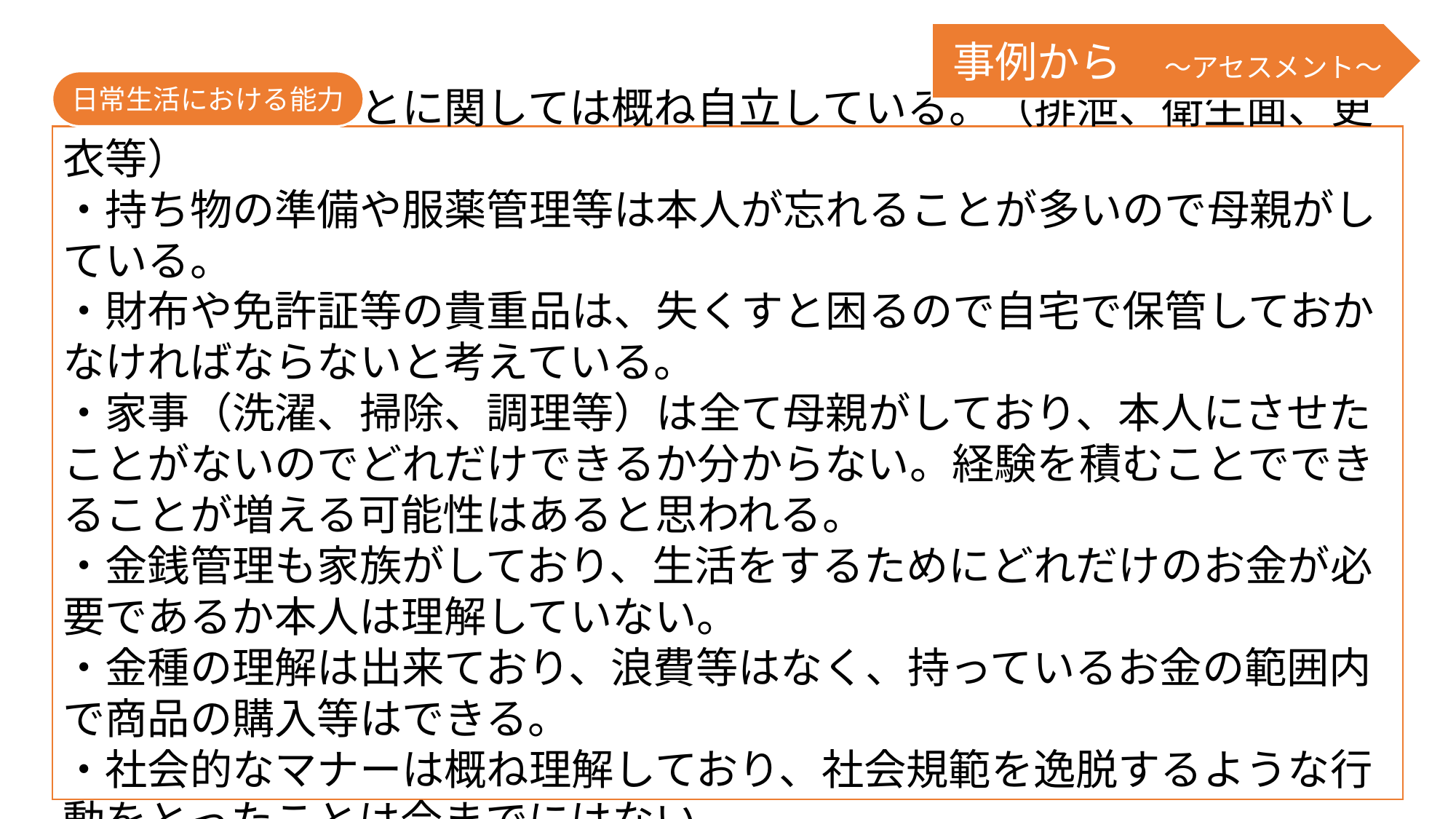

事例から　～アセスメント～
日常生活における能力
・身の回りのことに関しては概ね自立している。（排泄、衛生面、更衣等）
・持ち物の準備や服薬管理等は本人が忘れることが多いので母親がしている。
・財布や免許証等の貴重品は、失くすと困るので自宅で保管しておかなければならないと考えている。
・家事（洗濯、掃除、調理等）は全て母親がしており、本人にさせたことがないのでどれだけできるか分からない。経験を積むことでできることが増える可能性はあると思われる。
・金銭管理も家族がしており、生活をするためにどれだけのお金が必要であるか本人は理解していない。
・金種の理解は出来ており、浪費等はなく、持っているお金の範囲内で商品の購入等はできる。
・社会的なマナーは概ね理解しており、社会規範を逸脱するような行動をとったことは今までにはない。